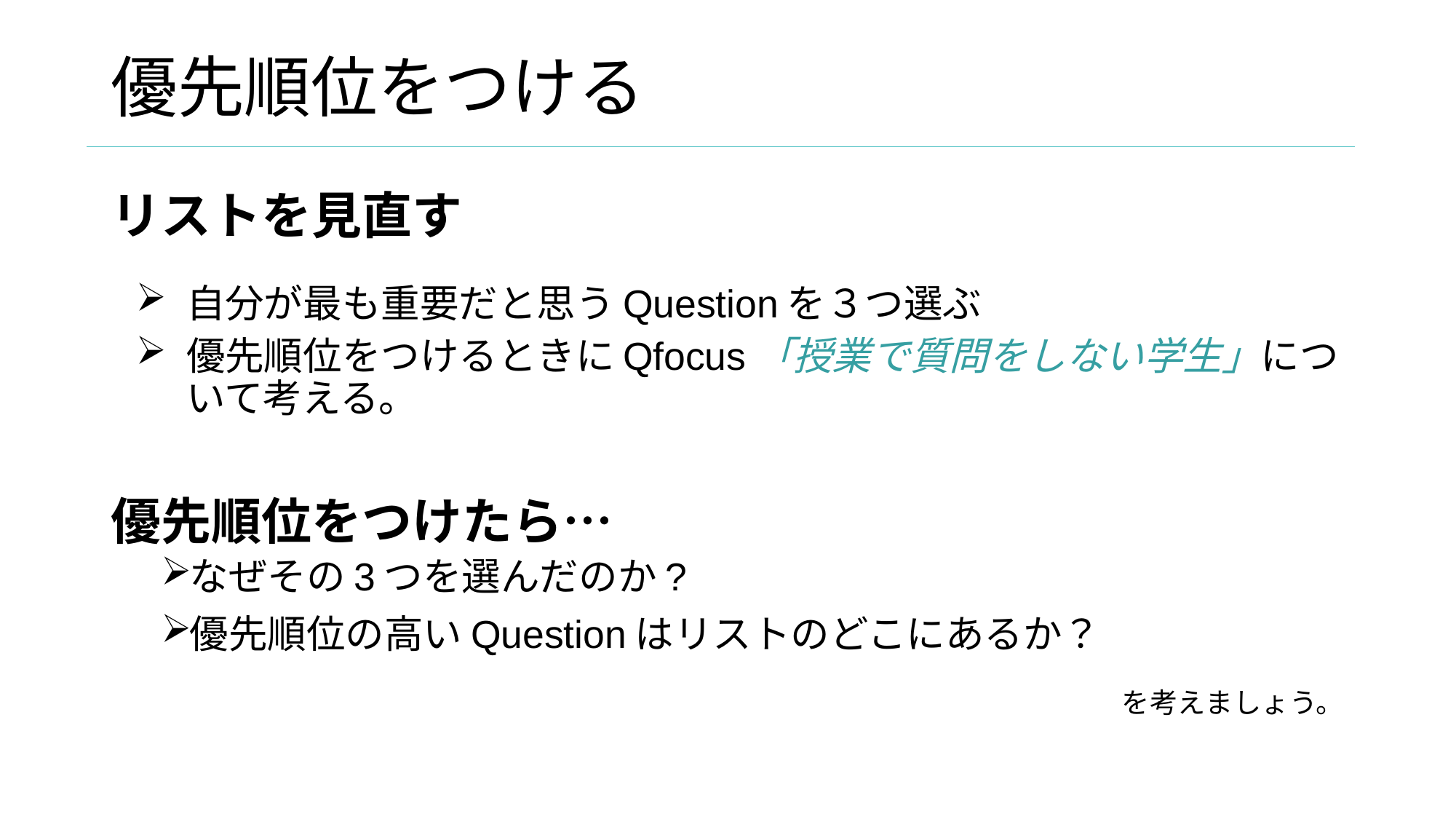

# 優先順位をつける
リストを見直す

自分が最も重要だと思うQuestionを３つ選ぶ
優先順位をつけるときにQfocus「授業で質問をしない学生」について考える。

優先順位をつけたら…
なぜその3つを選んだのか?
優先順位の高いQuestionはリストのどこにあるか？
を考えましょう。